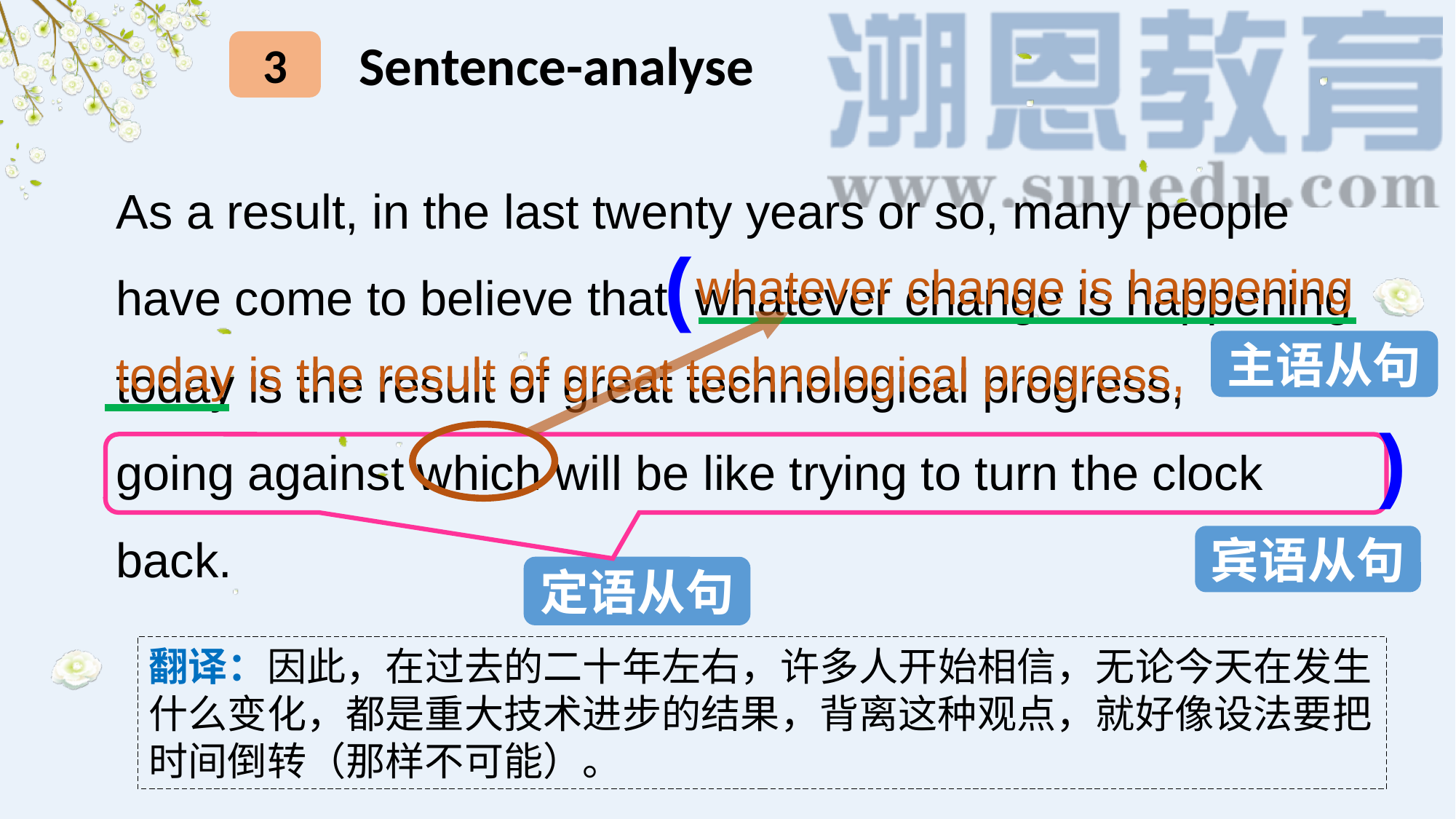

Sentence-analyse
3
As a result, in the last twenty years or so, many people have come to believe that  whatever change is happening today is the result of great technological progress,
going against which will be like trying to turn the clock back.
(
whatever change is happening
主语从句
today is the result of great technological progress,
)

宾语从句
定语从句
翻译：因此，在过去的二十年左右，许多人开始相信，无论今天在发生什么变化，都是重大技术进步的结果，背离这种观点，就好像设法要把时间倒转（那样不可能）。